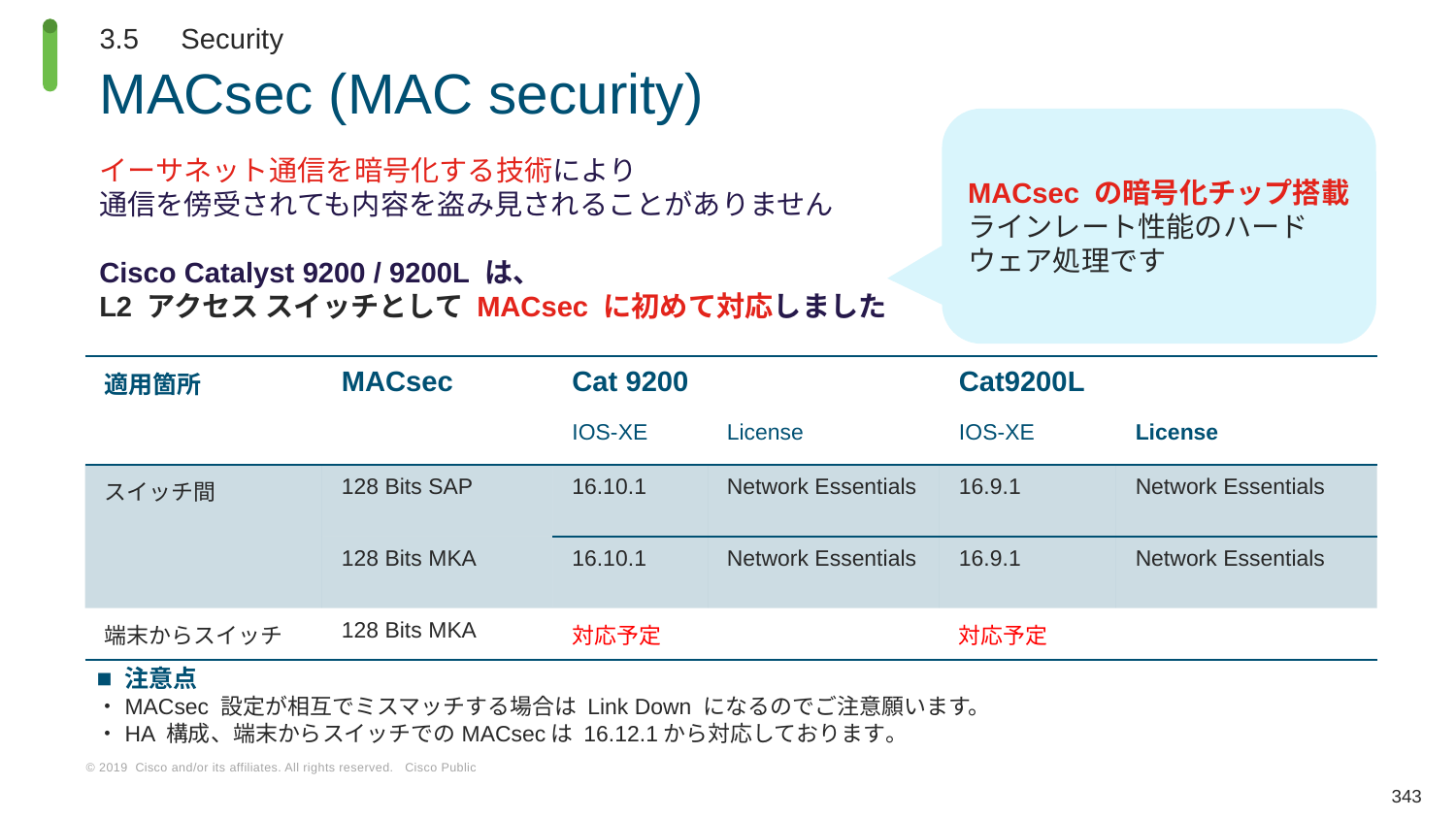

3.5　Security
# MACsec (MAC security)
MACsec の暗号化チップ搭載
ラインレート性能のハードウェア処理です
イーサネット通信を暗号化する技術により
通信を傍受されても内容を盗み見されることがありません

Cisco Catalyst 9200 / 9200L は、
L2 アクセス スイッチとして MACsec に初めて対応しました
| 適用箇所 | MACsec | Cat 9200 |  | Cat9200L |  |
| --- | --- | --- | --- | --- | --- |
|  |  | IOS-XE | License | IOS-XE | License |
| スイッチ間 | 128 Bits SAP | 16.10.1 | Network Essentials | 16.9.1 | Network Essentials |
|  | 128 Bits MKA | 16.10.1 | Network Essentials | 16.9.1 | Network Essentials |
| 端末からスイッチ | 128 Bits MKA | 対応予定 |  | 対応予定 |  |
注意点
・MACsec 設定が相互でミスマッチする場合は Link Down になるのでご注意願います。
・HA 構成、端末からスイッチでのMACsecは 16.12.1から対応しております。
343